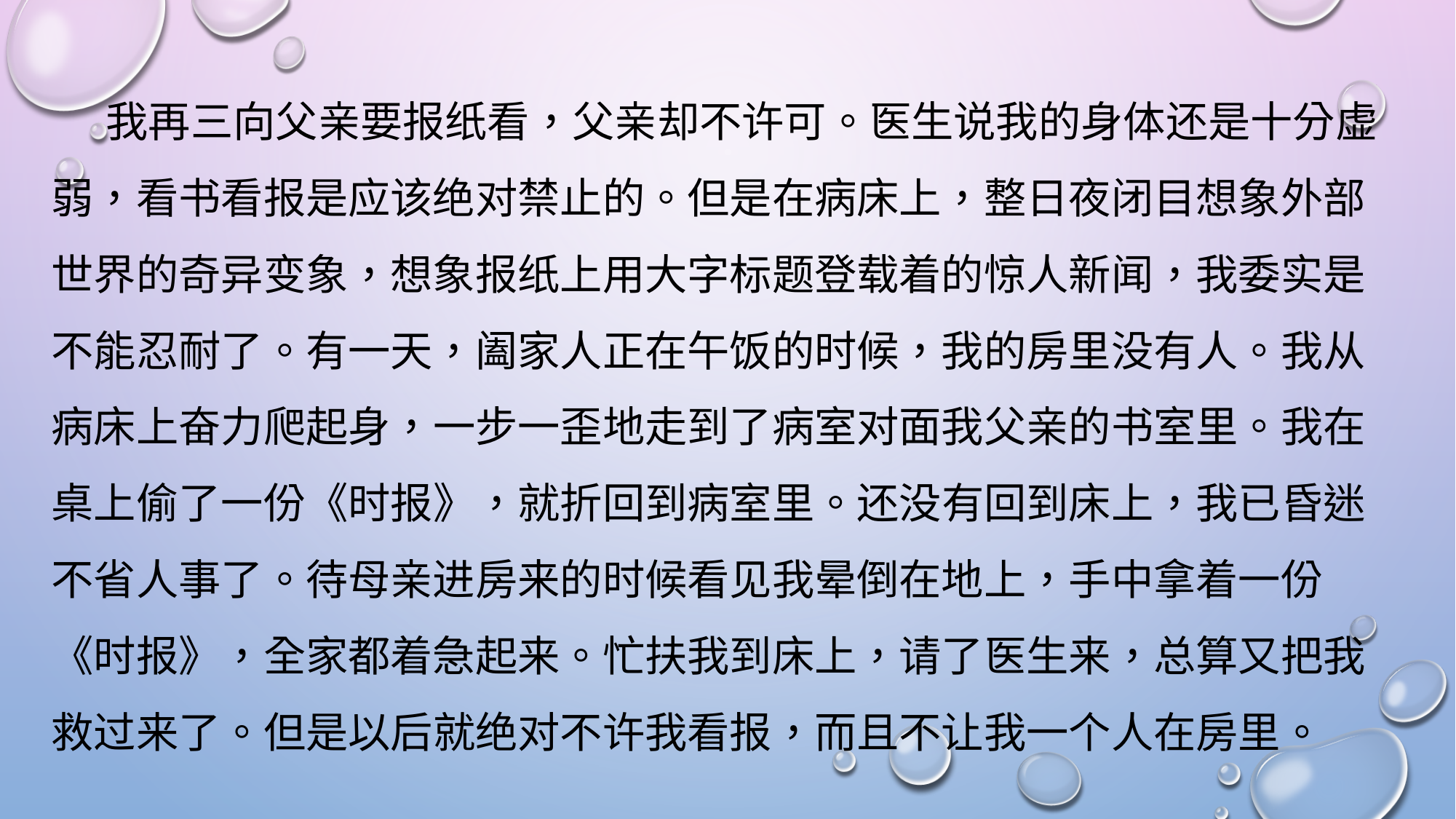

我再三向父亲要报纸看，父亲却不许可。医生说我的身体还是十分虚弱，看书看报是应该绝对禁止的。但是在病床上，整日夜闭目想象外部世界的奇异变象，想象报纸上用大字标题登载着的惊人新闻，我委实是不能忍耐了。有一天，阖家人正在午饭的时候，我的房里没有人。我从病床上奋力爬起身，一步一歪地走到了病室对面我父亲的书室里。我在桌上偷了一份《时报》，就折回到病室里。还没有回到床上，我已昏迷不省人事了。待母亲进房来的时候看见我晕倒在地上，手中拿着一份《时报》，全家都着急起来。忙扶我到床上，请了医生来，总算又把我救过来了。但是以后就绝对不许我看报，而且不让我一个人在房里。